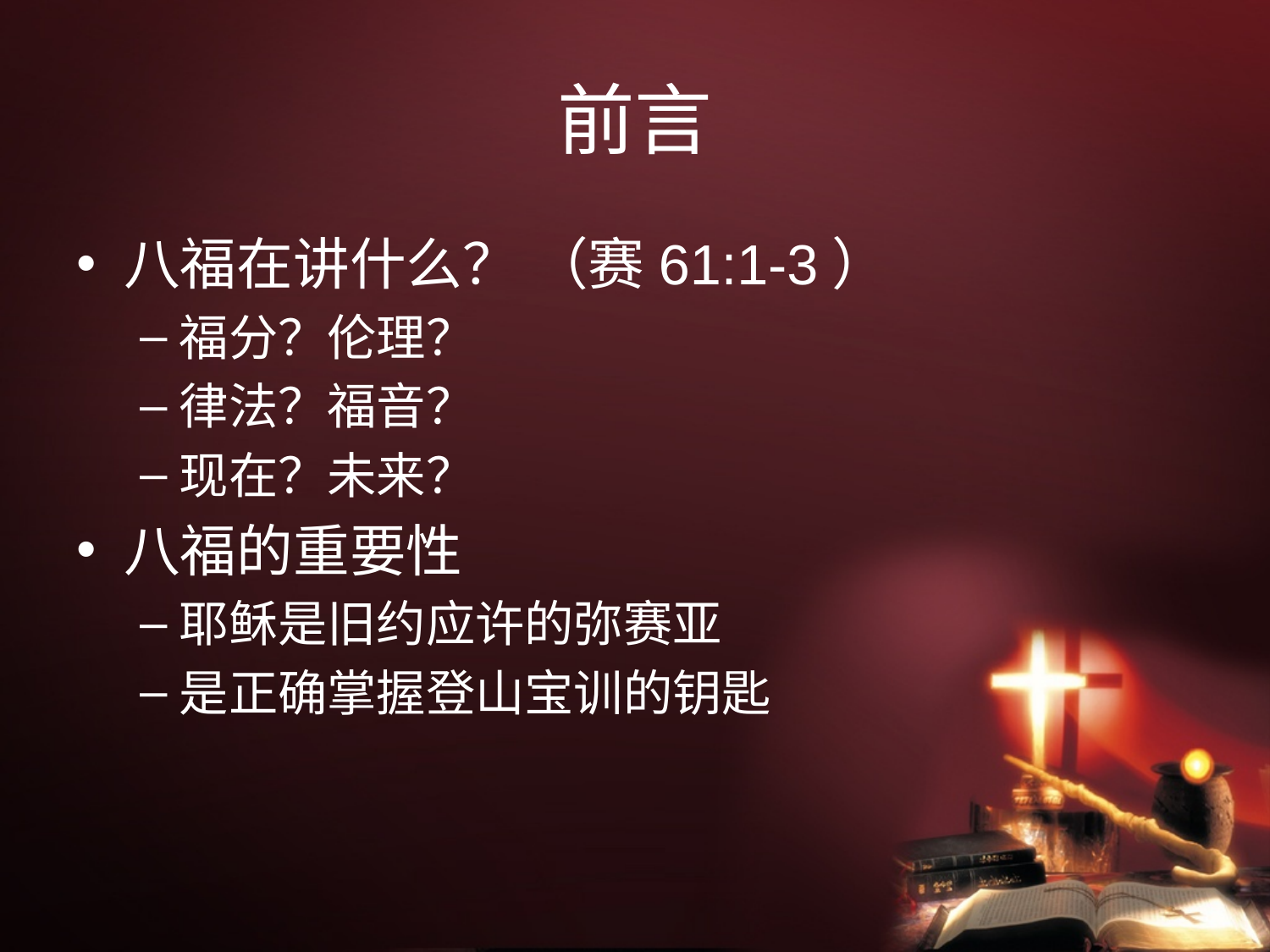

# 前言
八福在讲什么？ （赛61:1-3）
福分？伦理？
律法？福音？
现在？未来？
八福的重要性
耶稣是旧约应许的弥赛亚
是正确掌握登山宝训的钥匙